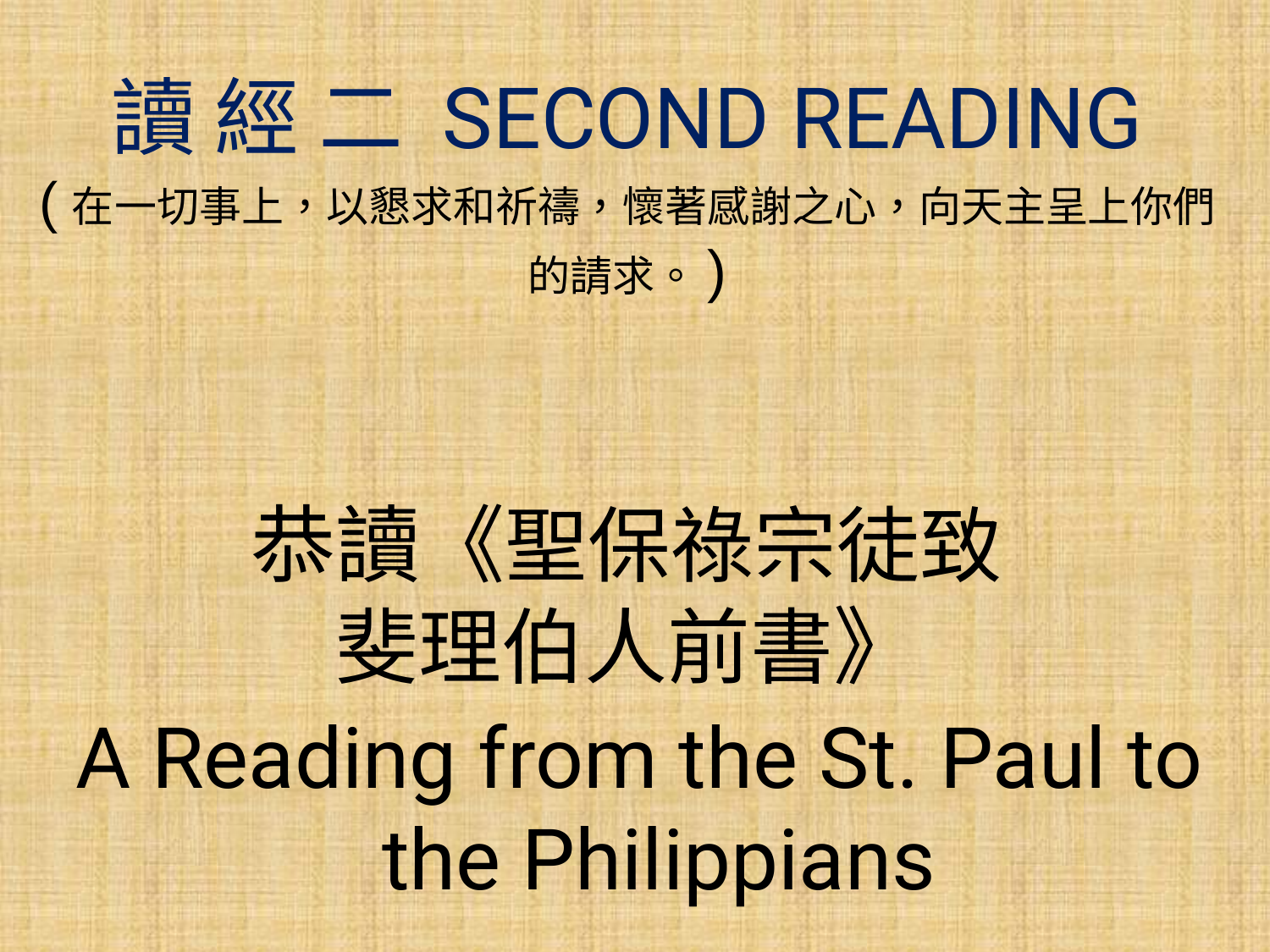

讀 經 二 SECOND READING
(在一切事上，以懇求和祈禱，懷著感謝之心，向天主呈上你們的請求。)

恭讀《聖保祿宗徒致
斐理伯人前書》
A Reading from the St. Paul to the Philippians